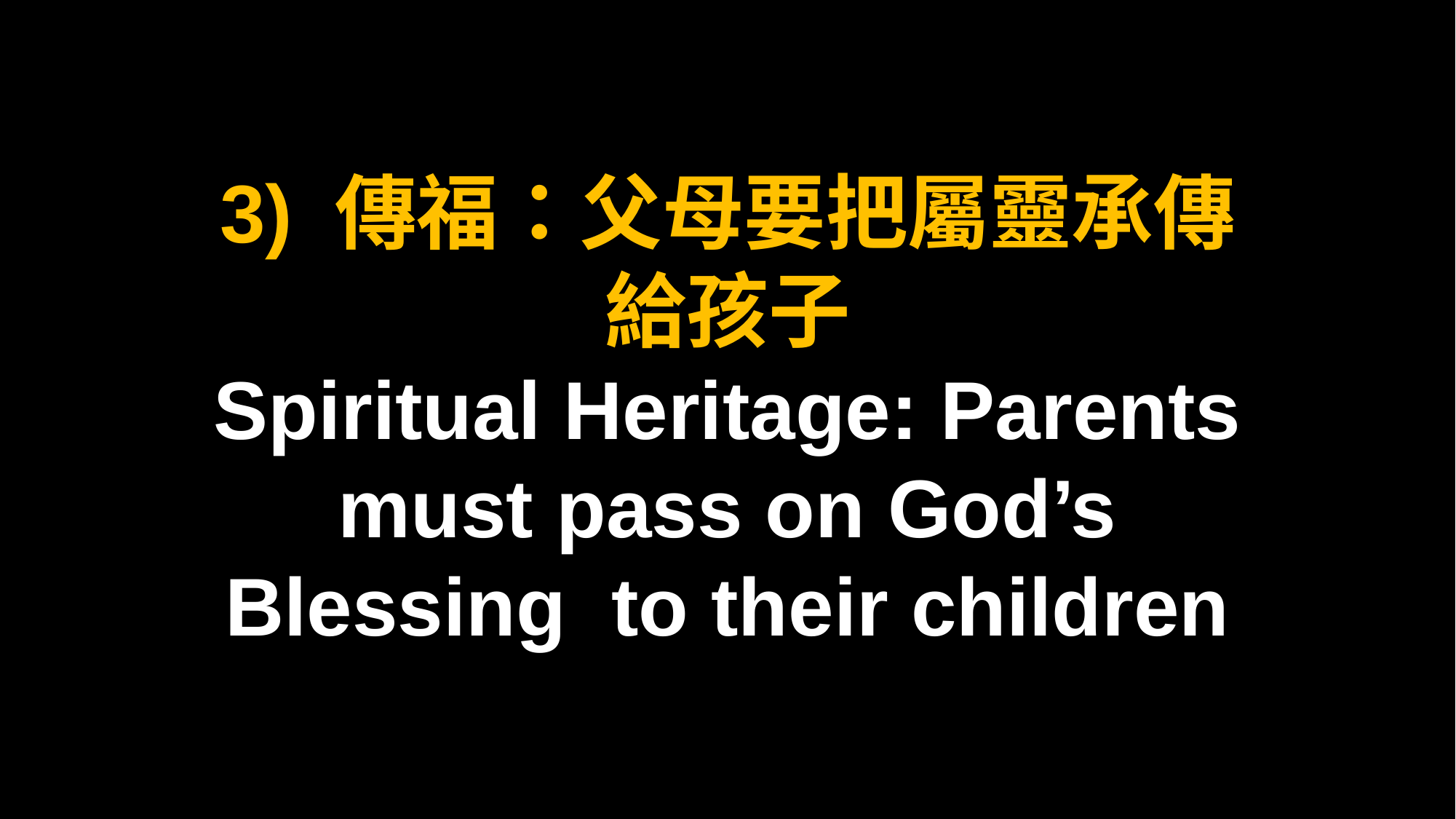

3) 傳福：父母要把屬靈承傳給孩子
Spiritual Heritage: Parents must pass on God’s Blessing  to their children